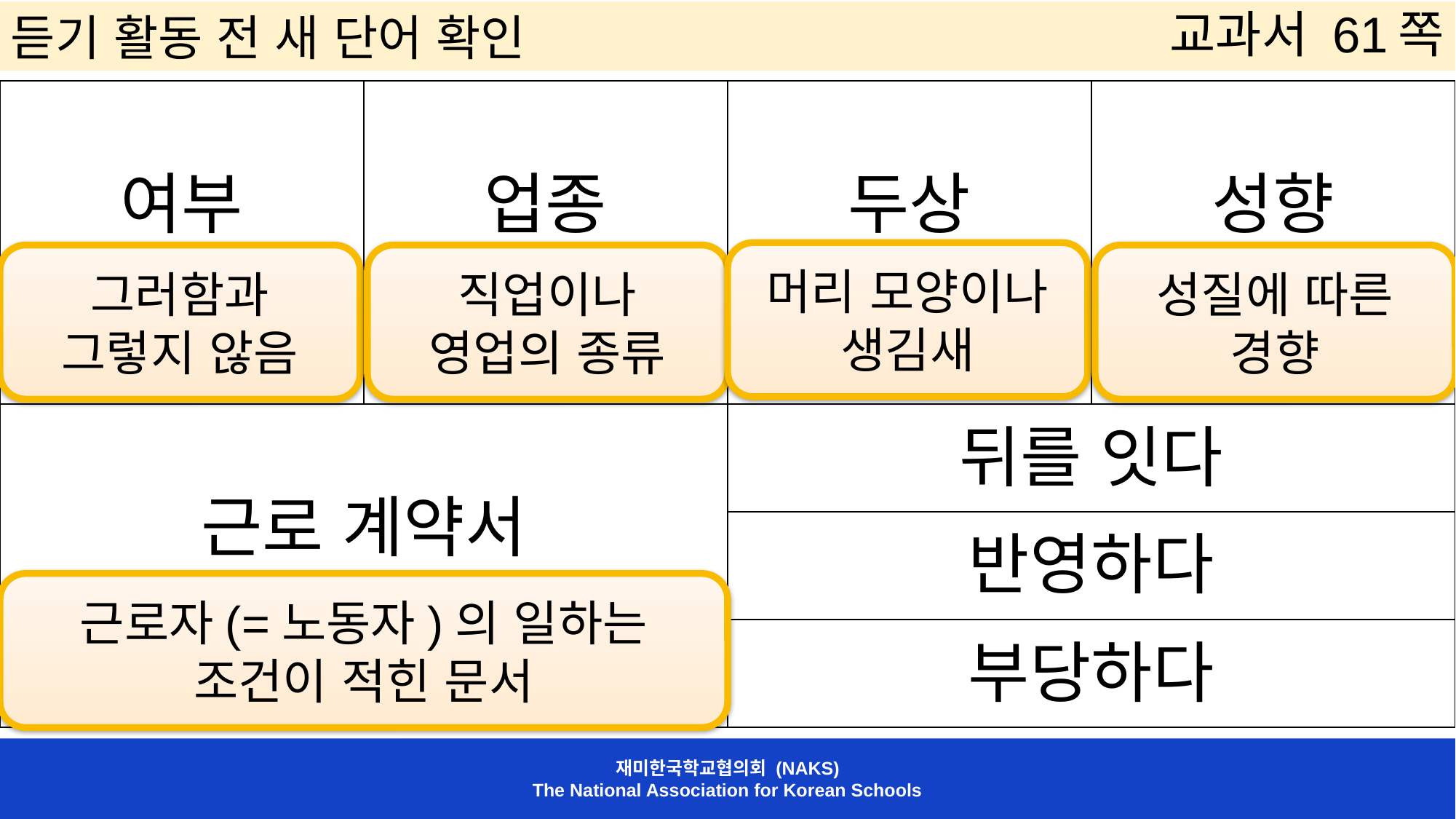

듣기 활동 전 새 단어 확인
교과서 61쪽
| 여부 | 업종 | 두상 | 성향 |
| --- | --- | --- | --- |
| 근로 계약서 |  | 뒤를 잇다 |  |
|  |  | 반영하다 |  |
|  |  | 부당하다 |  |
머리 모양이나 생김새
그러함과 그렇지 않음
직업이나 영업의 종류
성질에 따른 경향
근로자(=노동자)의 일하는 조건이 적힌 문서
재미한국학교협의회 (NAKS)
The National Association for Korean Schools